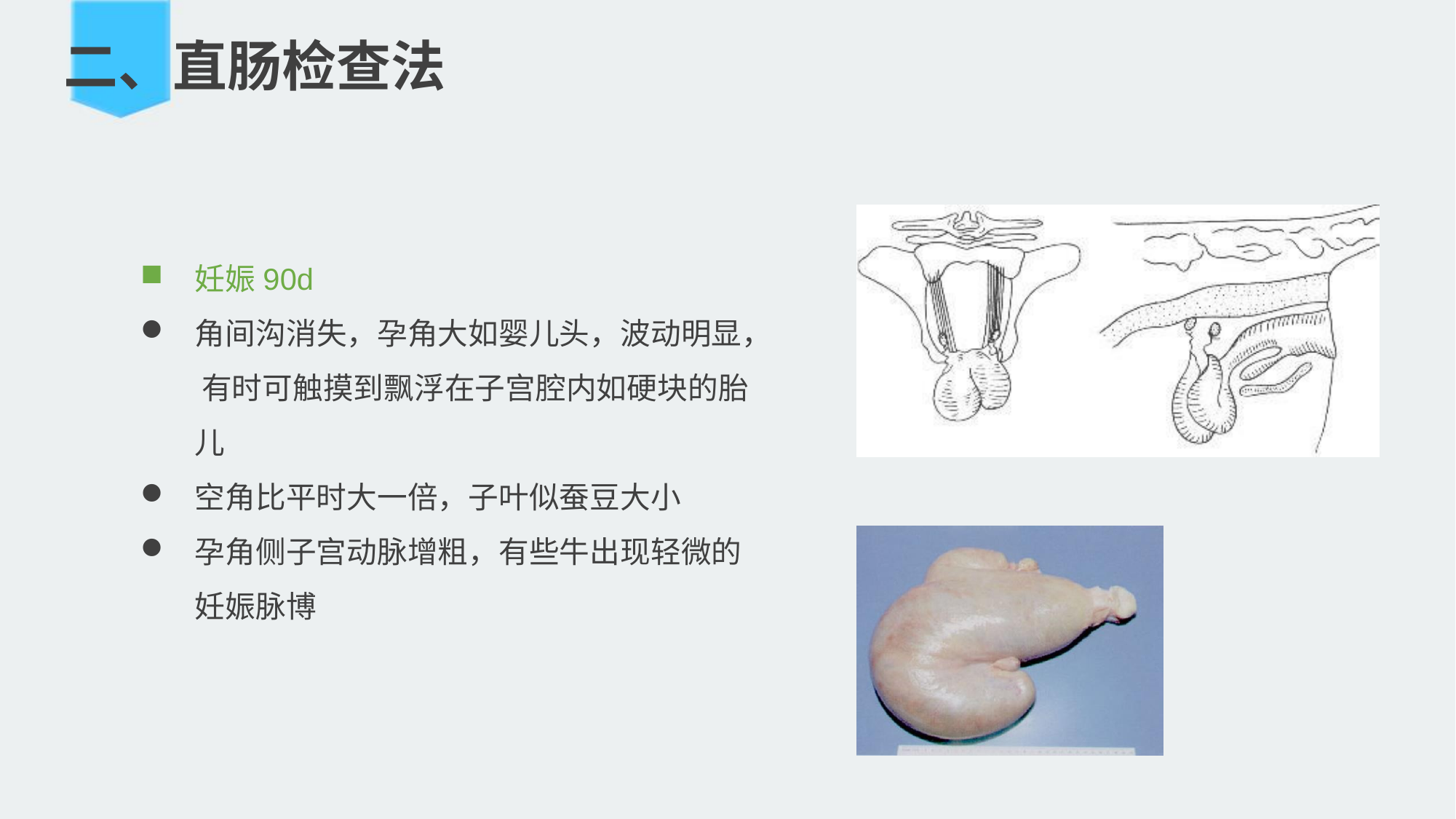

二、直肠检查法
#

妊娠90d
角间沟消失，孕角大如婴儿头，波动明显， 有时可触摸到飘浮在子宫腔内如硬块的胎 儿
空角比平时大一倍，子叶似蚕豆大小
孕角侧子宫动脉增粗，有些牛出现轻微的 妊娠脉博